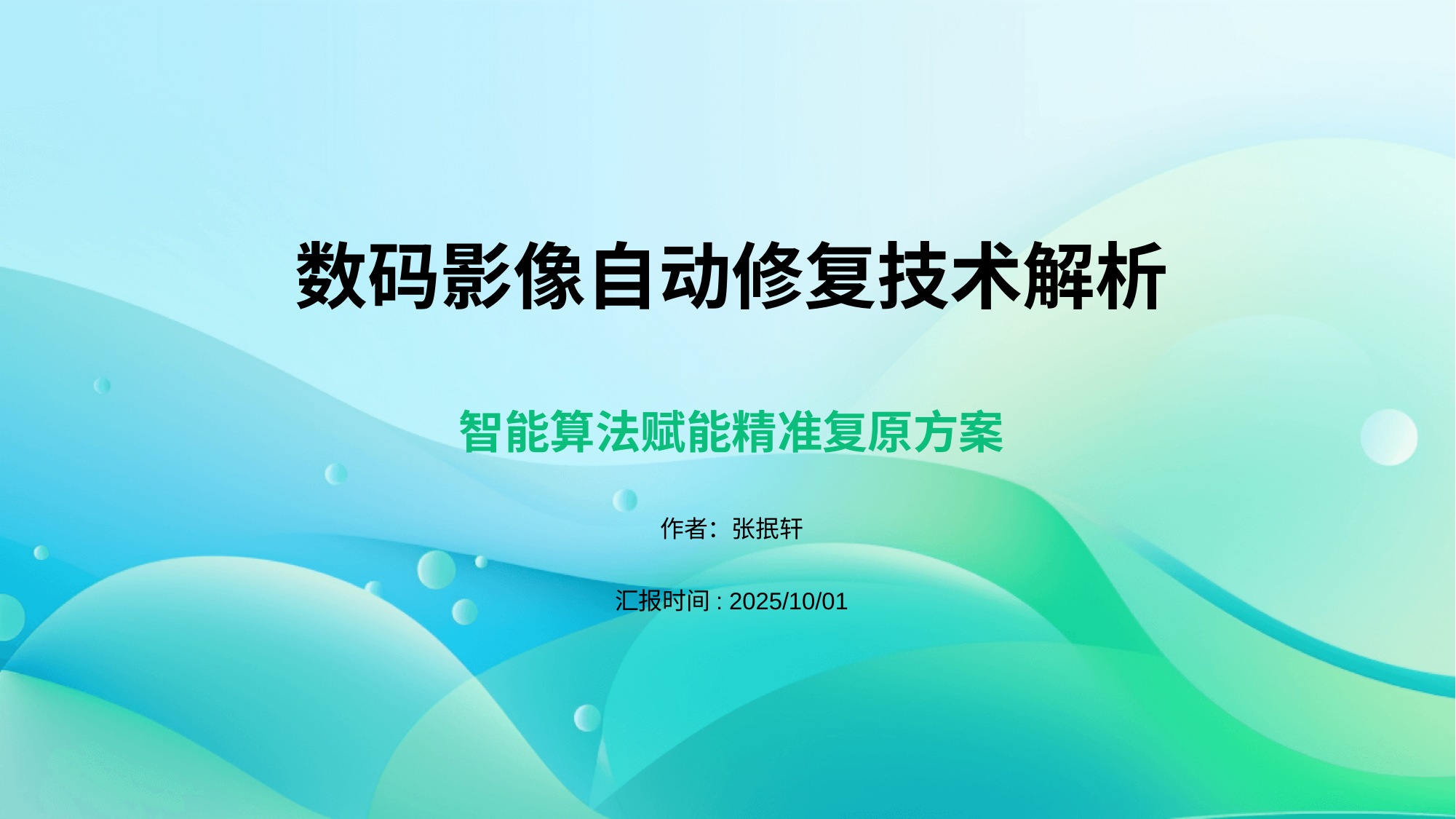

数码影像自动修复技术解析
智能算法赋能精准复原方案

作者：张抿轩

汇报时间: 2025/10/01